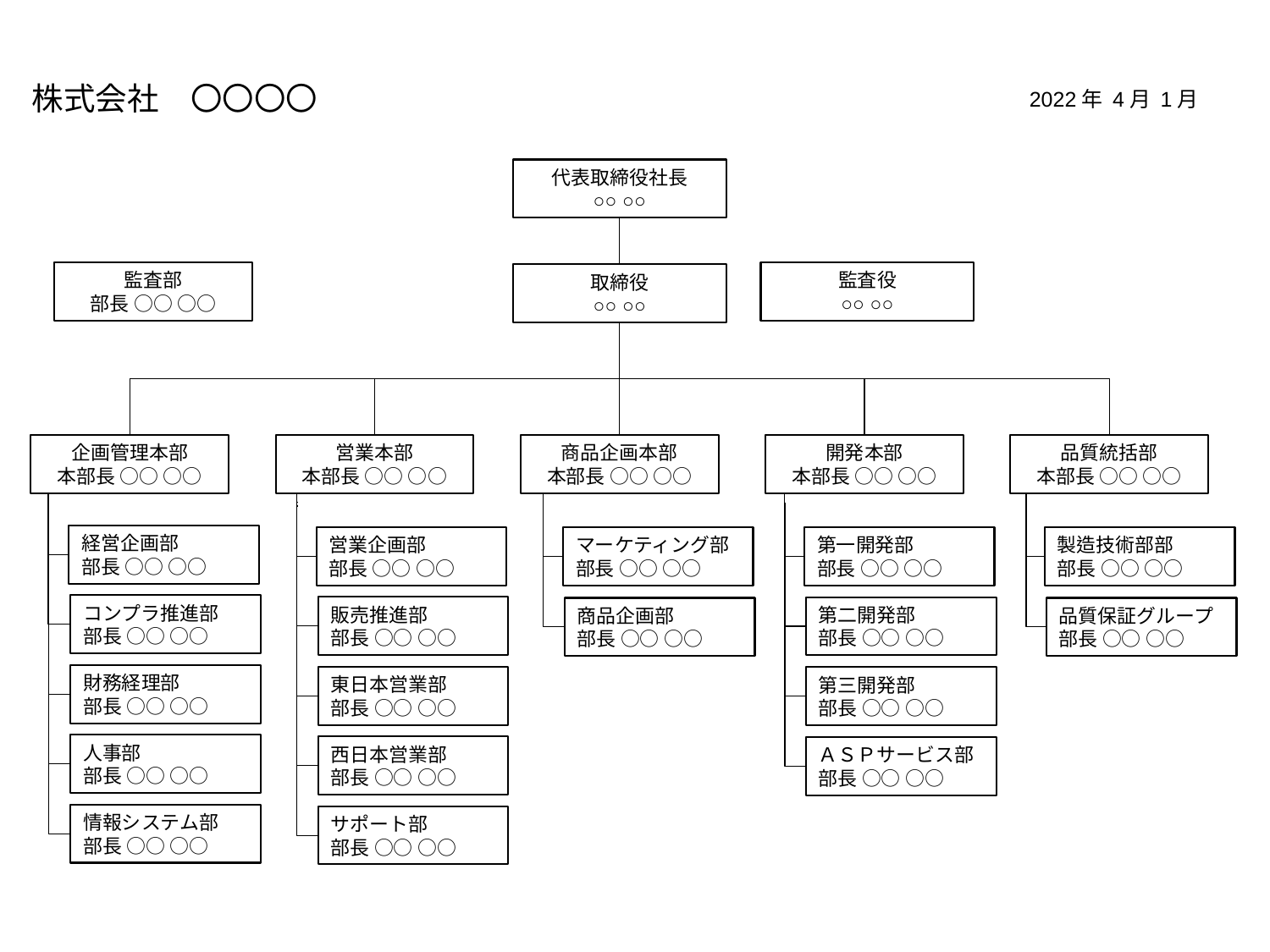

2022年 4月 1月
株式会社　〇〇〇〇
代表取締役社長
○○ ○○
監査部
部長 ○○ ○○
監査役
○○ ○○
取締役
○○ ○○
企画管理本部
本部長 ○○ ○○
営業本部
本部長 ○○ ○○
商品企画本部
本部長 ○○ ○○
開発本部
本部長 ○○ ○○
品質統括部
本部長 ○○ ○○
経営企画部
部長 ○○ ○○
営業企画部
部長 ○○ ○○
マーケティング部
部長 ○○ ○○
第一開発部
部長 ○○ ○○
製造技術部部
部長 ○○ ○○
コンプラ推進部
部長 ○○ ○○
販売推進部
部長 ○○ ○○
第二開発部
部長 ○○ ○○
商品企画部
部長 ○○ ○○
品質保証グループ
部長 ○○ ○○
財務経理部
部長 ○○ ○○
東日本営業部
部長 ○○ ○○
第三開発部
部長 ○○ ○○
人事部
部長 ○○ ○○
西日本営業部
部長 ○○ ○○
ＡＳＰサービス部
部長 ○○ ○○
情報システム部
部長 ○○ ○○
サポート部
部長 ○○ ○○